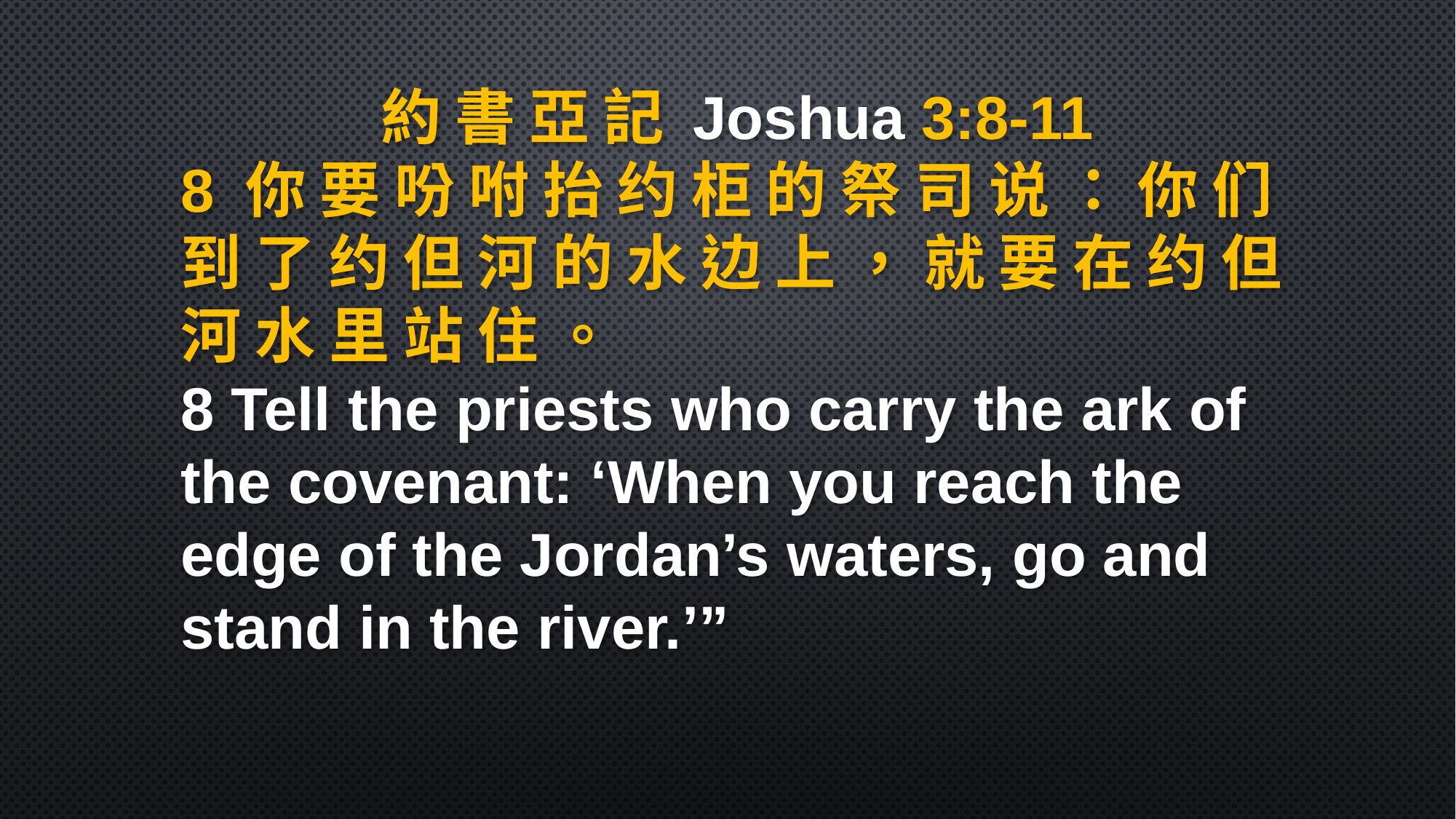

約 書 亞 記 Joshua 3:8-11
8 你 要 吩 咐 抬 约 柜 的 祭 司 说 ： 你 们 到 了 约 但 河 的 水 边 上 ， 就 要 在 约 但 河 水 里 站 住 。
8 Tell the priests who carry the ark of the covenant: ‘When you reach the edge of the Jordan’s waters, go and stand in the river.’”